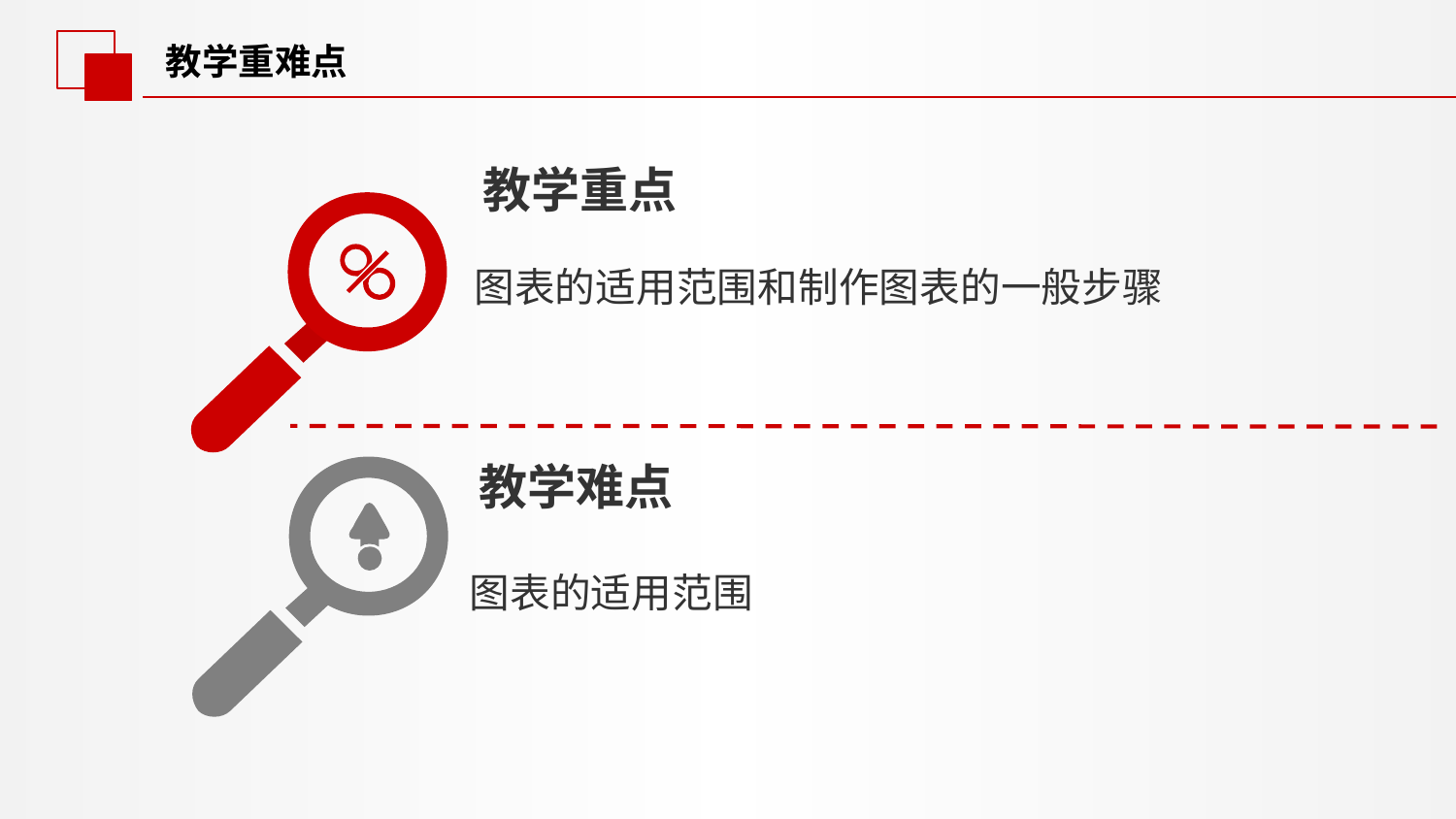

教学重难点
教学重点

图表的适用范围和制作图表的一般步骤
教学难点

图表的适用范围